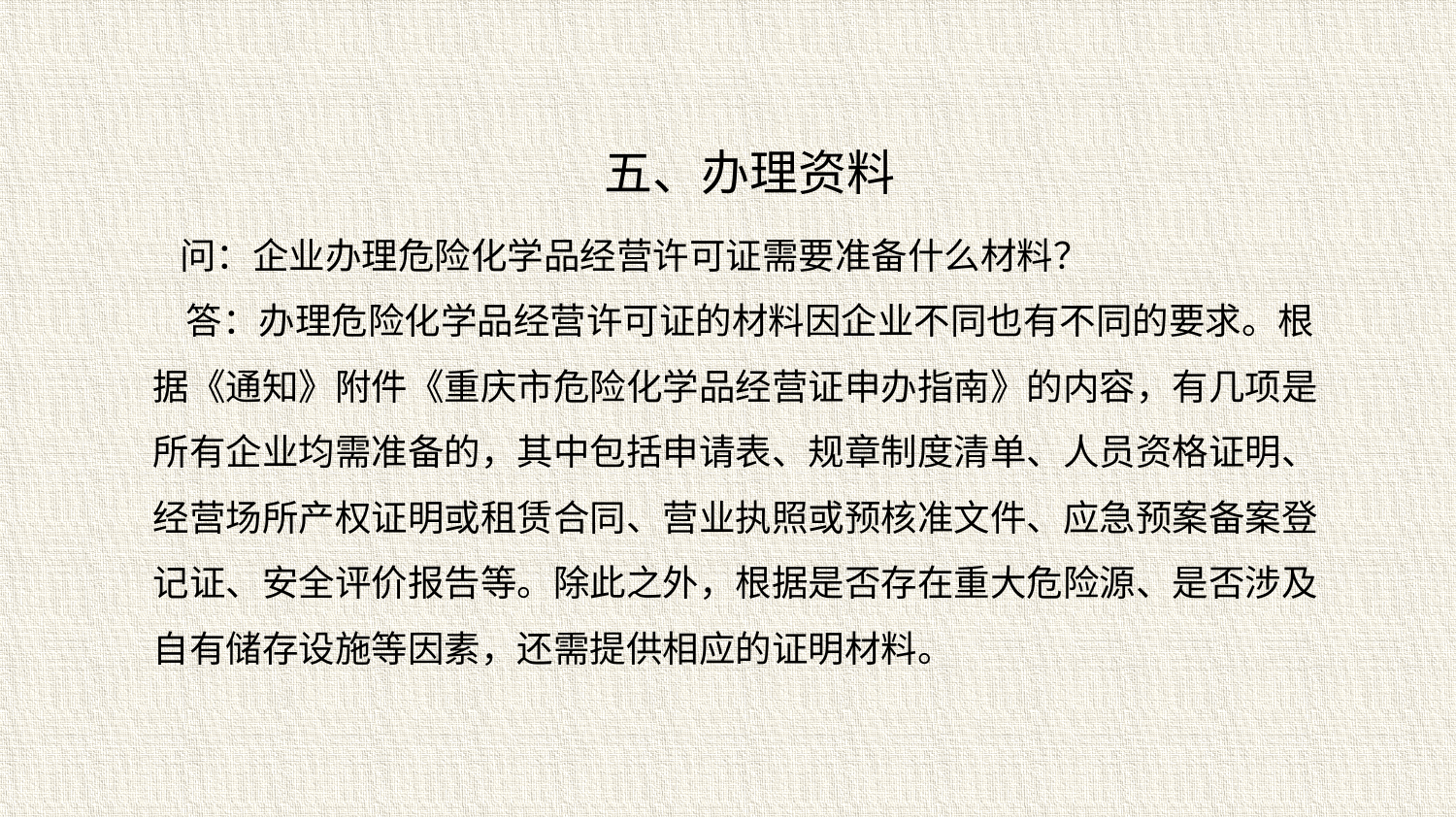

五、办理资料
    问：企业办理危险化学品经营许可证需要准备什么材料？
   答：办理危险化学品经营许可证的材料因企业不同也有不同的要求。根据《通知》附件《重庆市危险化学品经营证申办指南》的内容，有几项是所有企业均需准备的，其中包括申请表、规章制度清单、人员资格证明、经营场所产权证明或租赁合同、营业执照或预核准文件、应急预案备案登记证、安全评价报告等。除此之外，根据是否存在重大危险源、是否涉及自有储存设施等因素，还需提供相应的证明材料。